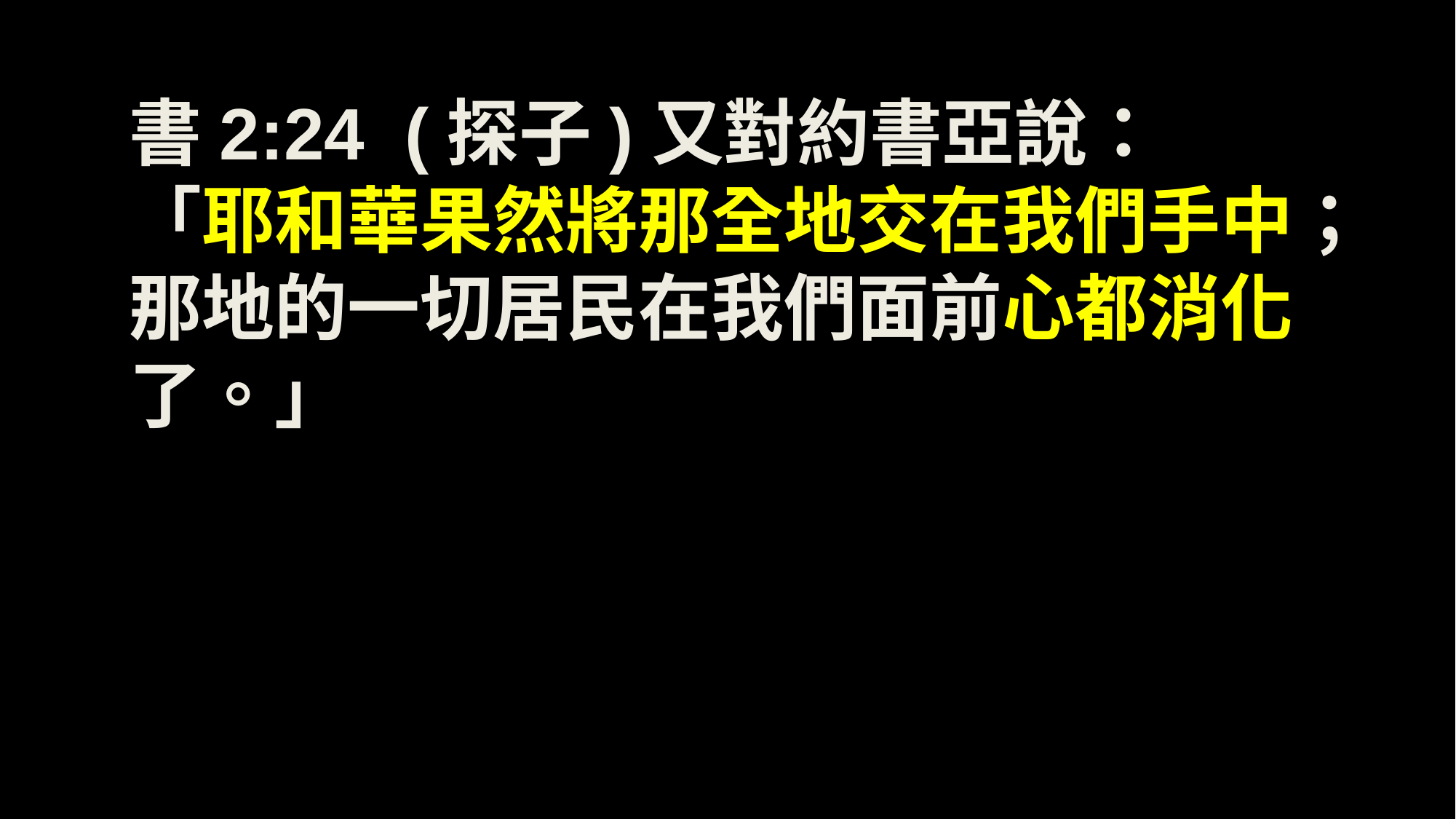

書2:24  (探子)又對約書亞說：「耶和華果然將那全地交在我們手中；那地的一切居民在我們面前心都消化了。」